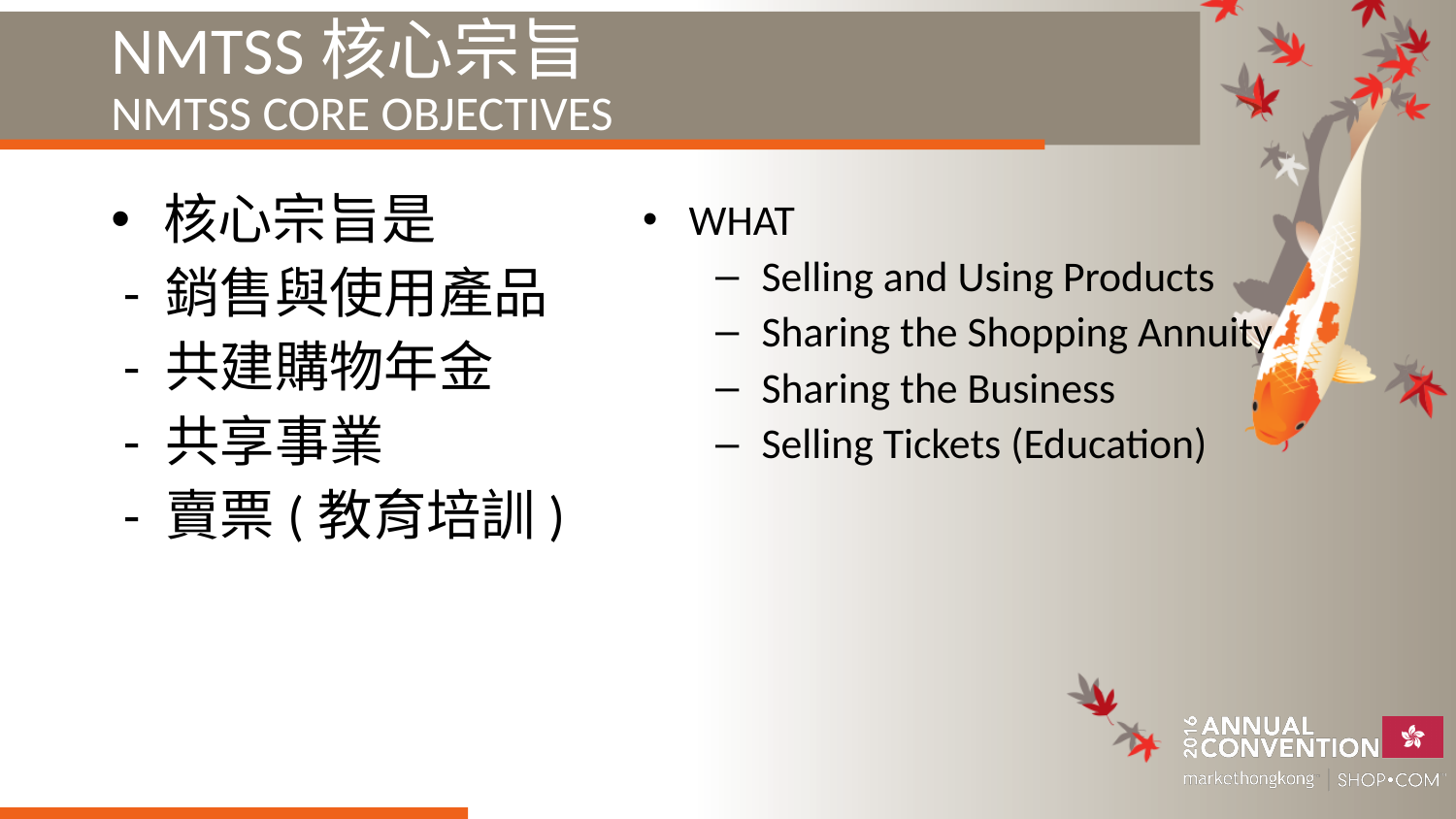

# NMTSS核心宗旨 NMTSS CORE OBJECTIVES

 核心宗旨是
 - 銷售與使用產品
 - 共建購物年金
 - 共享事業
 - 賣票(教育培訓)
 WHAT
 Selling and Using Products
 Sharing the Shopping Annuity
 Sharing the Business
 Selling Tickets (Education)